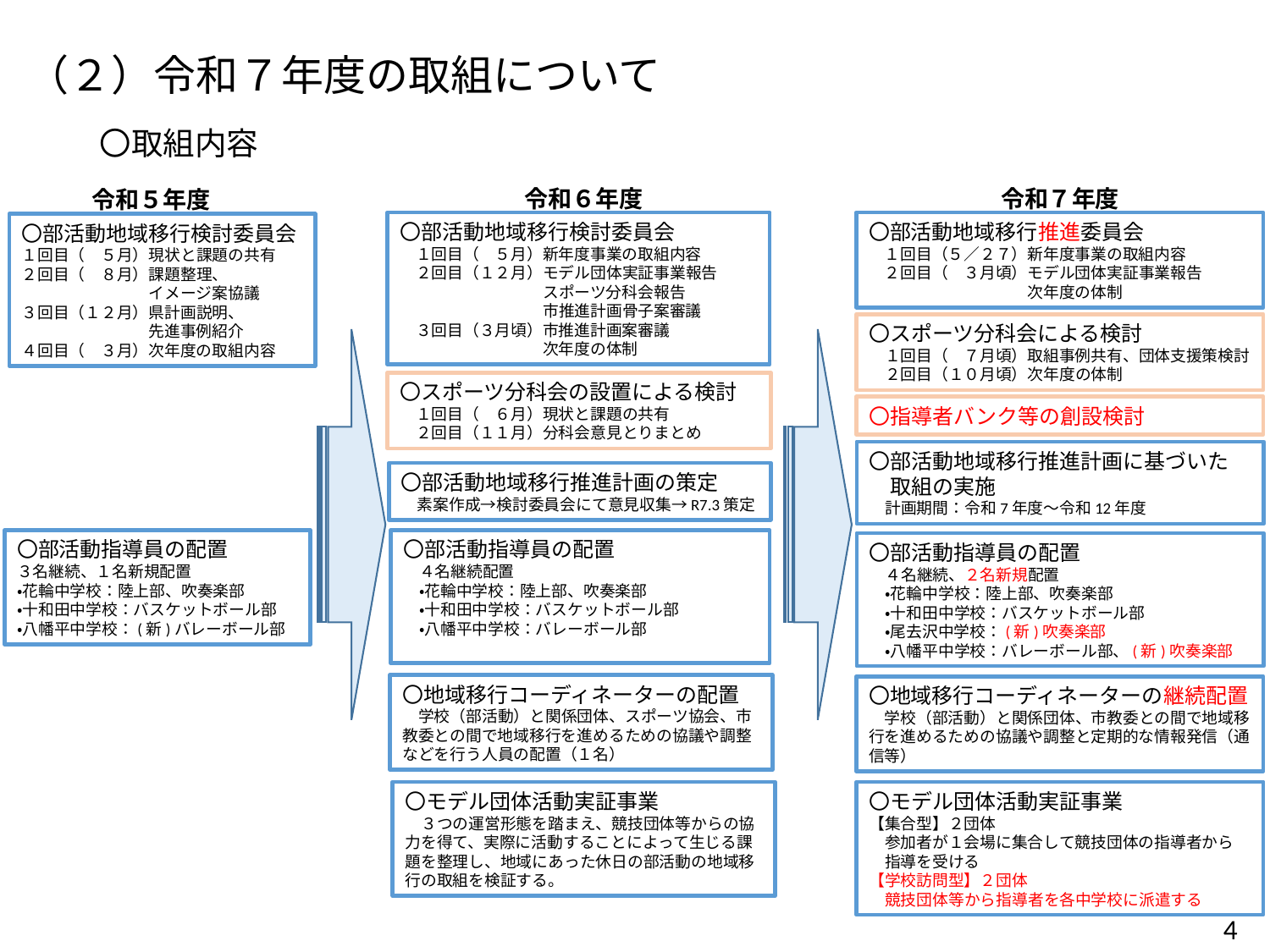

（２）令和７年度の取組について
〇取組内容
令和６年度
令和７年度
令和５年度
〇部活動地域移行検討委員会
　１回目（　５月）新年度事業の取組内容
　２回目（１２月）モデル団体実証事業報告
　　　　　　　　　スポーツ分科会報告
　　　　　　　　　市推進計画骨子案審議
　３回目（３月頃）市推進計画案審議
　　　　　　　　　次年度の体制
〇部活動地域移行推進委員会
　１回目（５／２７）新年度事業の取組内容
　２回目（　３月頃）モデル団体実証事業報告
　　　　　　　　　　次年度の体制
〇部活動地域移行検討委員会
１回目（　５月）現状と課題の共有
２回目（　８月）課題整理、
　　　　　　　　イメージ案協議
３回目（１２月）県計画説明、
　　　　　　　　先進事例紹介
４回目（　３月）次年度の取組内容
〇スポーツ分科会による検討
　１回目（　７月頃）取組事例共有、団体支援策検討
　２回目（１０月頃）次年度の体制

〇スポーツ分科会の設置による検討
　１回目（　６月）現状と課題の共有
　２回目（１１月）分科会意見とりまとめ
〇指導者バンク等の創設検討
〇部活動地域移行推進計画に基づいた
　取組の実施
　計画期間：令和7年度～令和12年度
〇部活動地域移行推進計画の策定
　素案作成→検討委員会にて意見収集→R7.3策定
〇部活動指導員の配置
３名継続、１名新規配置
・花輪中学校：陸上部、吹奏楽部
・十和田中学校：バスケットボール部
・八幡平中学校：(新)バレーボール部
〇部活動指導員の配置
　４名継続配置
　・花輪中学校：陸上部、吹奏楽部
　・十和田中学校：バスケットボール部
　・八幡平中学校：バレーボール部

〇部活動指導員の配置
　４名継続、２名新規配置
　・花輪中学校：陸上部、吹奏楽部
　・十和田中学校：バスケットボール部
　・尾去沢中学校：(新)吹奏楽部
　・八幡平中学校：バレーボール部、(新)吹奏楽部
〇地域移行コーディネーターの配置
　学校（部活動）と関係団体、スポーツ協会、市教委との間で地域移行を進めるための協議や調整などを行う人員の配置（１名）
〇地域移行コーディネーターの継続配置
　学校（部活動）と関係団体、市教委との間で地域移行を進めるための協議や調整と定期的な情報発信（通信等）
〇モデル団体活動実証事業
　３つの運営形態を踏まえ、競技団体等からの協力を得て、実際に活動することによって生じる課題を整理し、地域にあった休日の部活動の地域移行の取組を検証する。
〇モデル団体活動実証事業
【集合型】２団体
　参加者が１会場に集合して競技団体の指導者から
　指導を受ける
【学校訪問型】２団体
　競技団体等から指導者を各中学校に派遣する
4